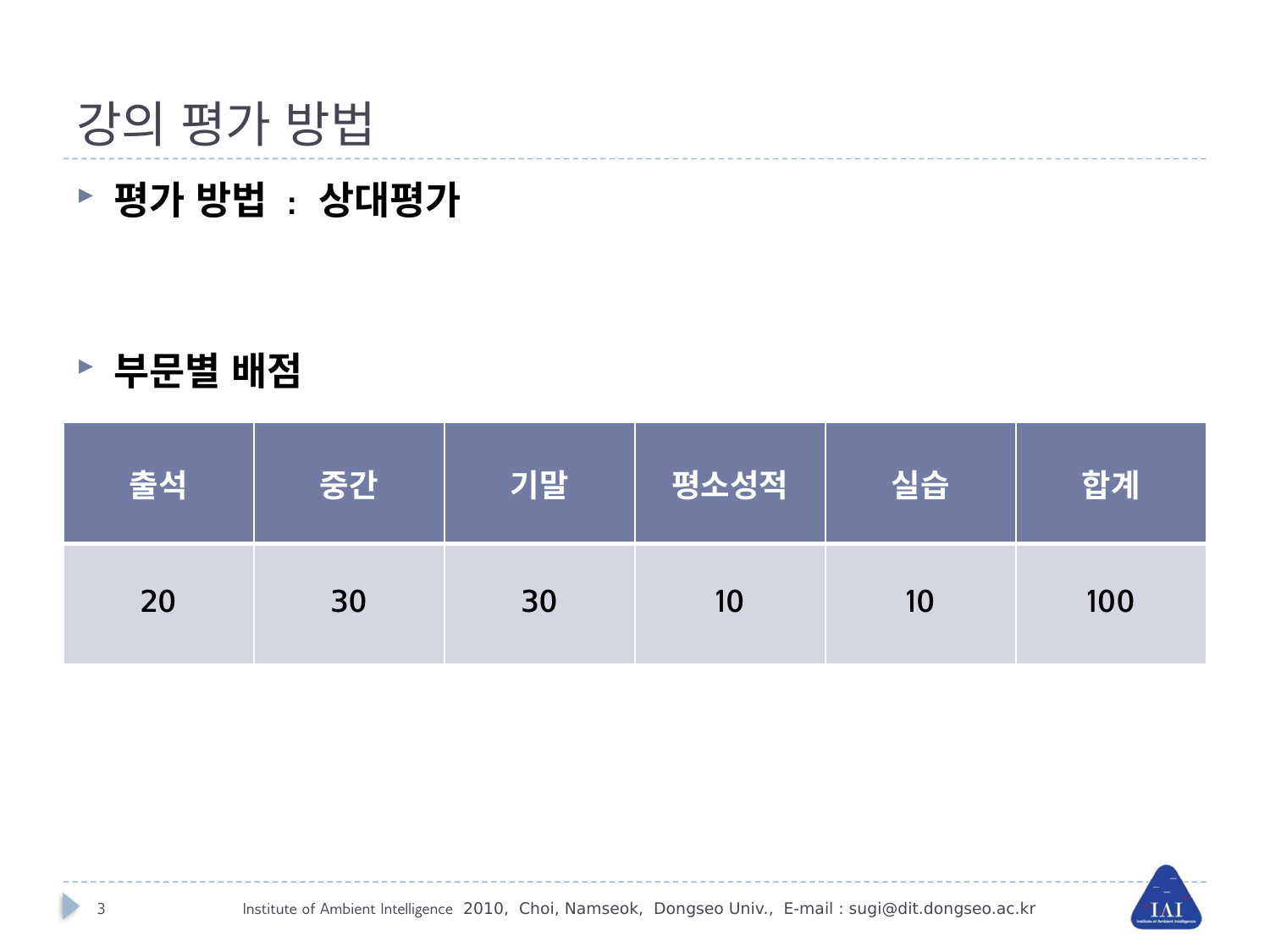

# 강의 평가 방법
평가 방법 : 상대평가

부문별 배점
| 출석 | 중간 | 기말 | 평소성적 | 실습 | 합계 |
| --- | --- | --- | --- | --- | --- |
| 20 | 30 | 30 | 10 | 10 | 100 |